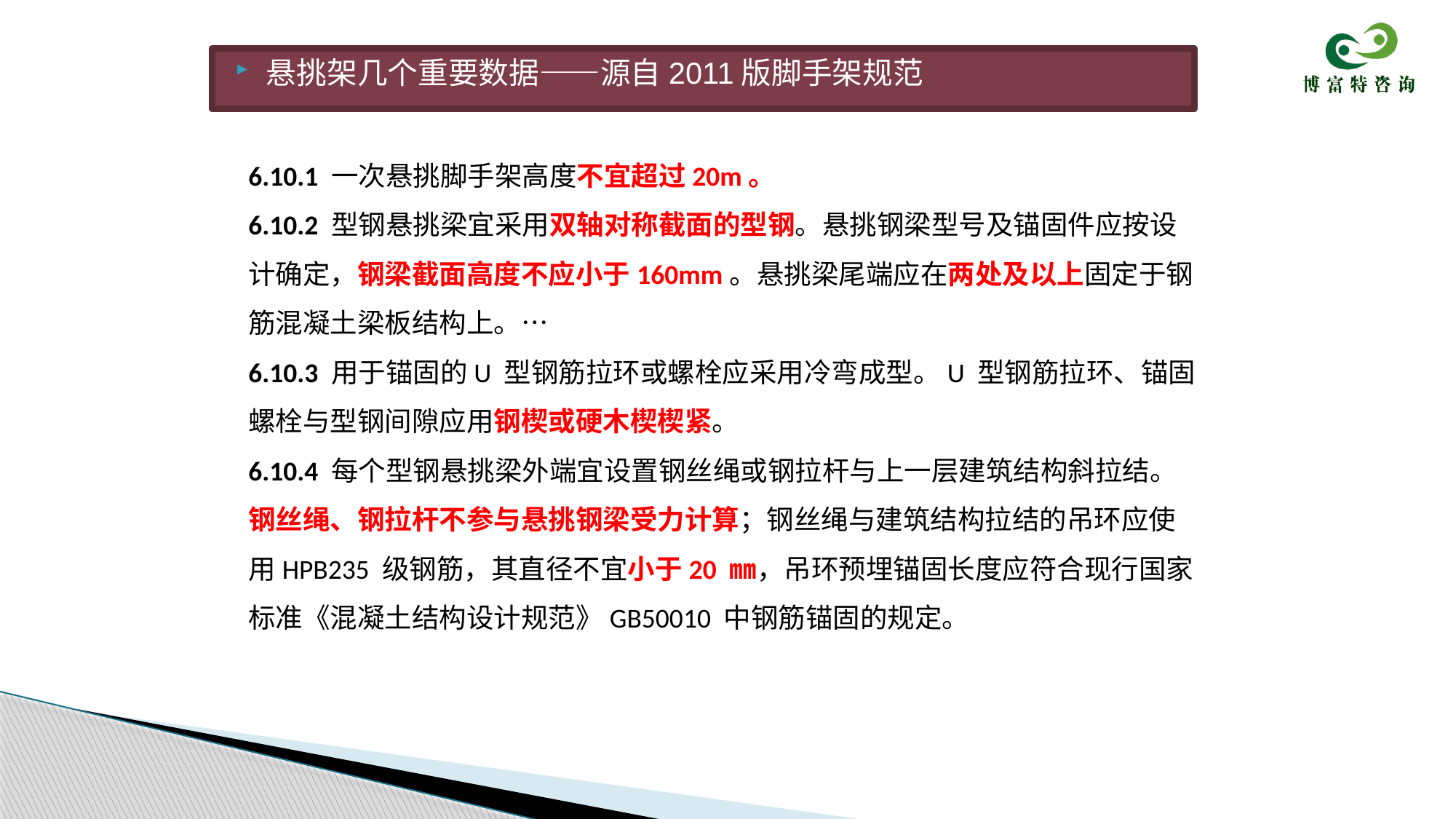

悬挑架几个重要数据——源自2011版脚手架规范

6.10.1 一次悬挑脚手架高度不宜超过20m。
6.10.2 型钢悬挑梁宜采用双轴对称截面的型钢。悬挑钢梁型号及锚固件应按设计确定，钢梁截面高度不应小于160mm。悬挑梁尾端应在两处及以上固定于钢筋混凝土梁板结构上。…
6.10.3 用于锚固的U 型钢筋拉环或螺栓应采用冷弯成型。U 型钢筋拉环、锚固螺栓与型钢间隙应用钢楔或硬木楔楔紧。
6.10.4 每个型钢悬挑梁外端宜设置钢丝绳或钢拉杆与上一层建筑结构斜拉结。钢丝绳、钢拉杆不参与悬挑钢梁受力计算；钢丝绳与建筑结构拉结的吊环应使用HPB235 级钢筋，其直径不宜小于20 ㎜，吊环预埋锚固长度应符合现行国家标准《混凝土结构设计规范》GB50010 中钢筋锚固的规定。